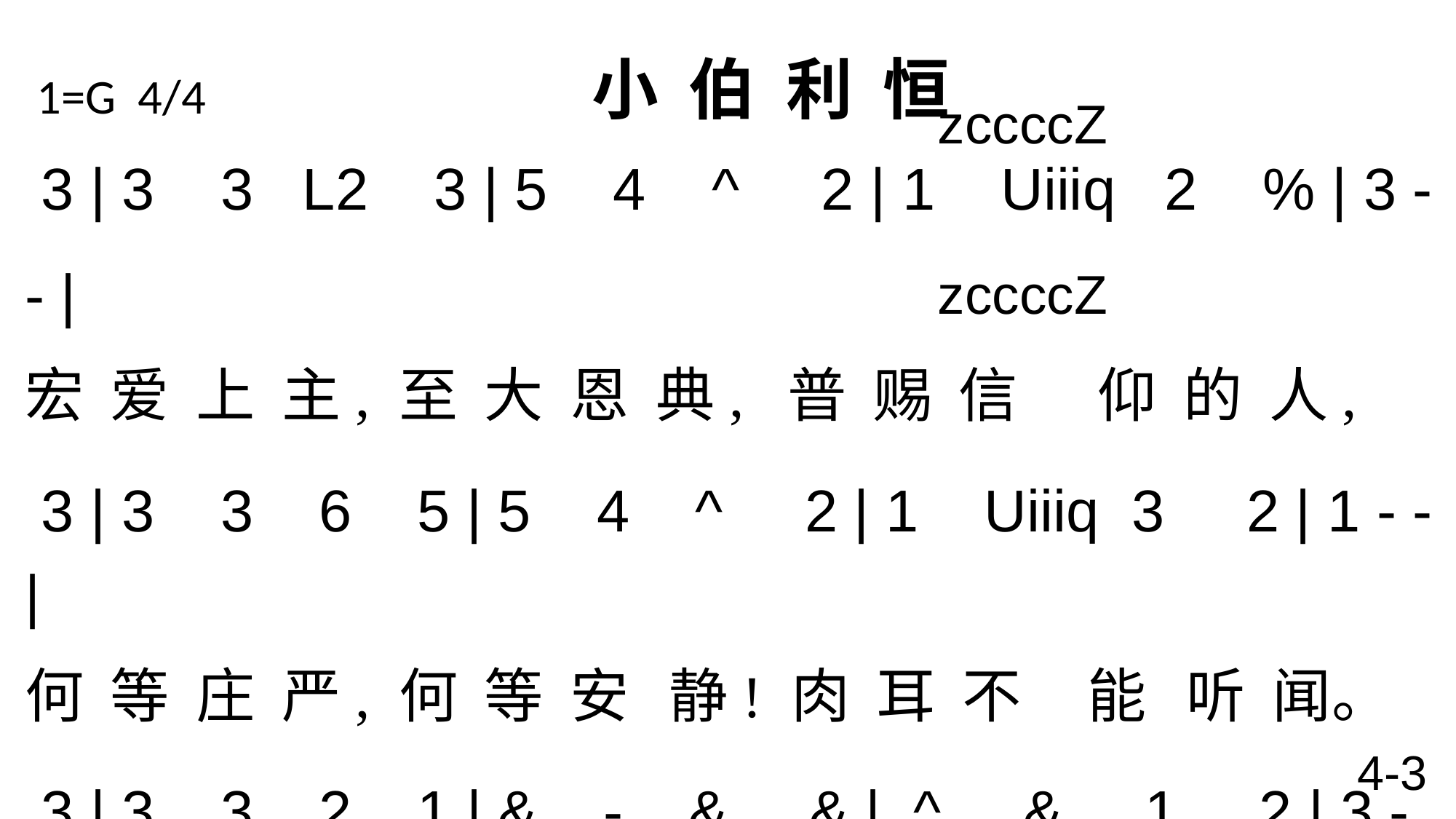

# 1=G  4/4                                  小  伯  利  恒
 zccccZ
 3 | 3    3   L2    3 | 5    4    ^     2 | 1    Uiiiq   2    % | 3 - - |
宏  爱  上  主, 至  大  恩  典,  普  赐  信      仰  的  人,
 3 | 3    3    6    5 | 5    4    ^     2 | 1    Uiiiq  3     2 | 1 - - |
何  等  庄  严, 何  等  安   静! 肉  耳  不     能   听  闻。
 3 | 3    3    2    1 | &    -    &     & |  ^     &     1     2 | 3 - - |
世  界  正  恶  贯  满        盈!  救   主   悄   然   降  生,
 3 | 3    3   L2    3 | 5    4    ^     6 |  5     1     39   w | 1 - - \
虔  诚  谦  恭  打  开  心  门,  救   主   必   定   降  临。
 zccccZ
4-3